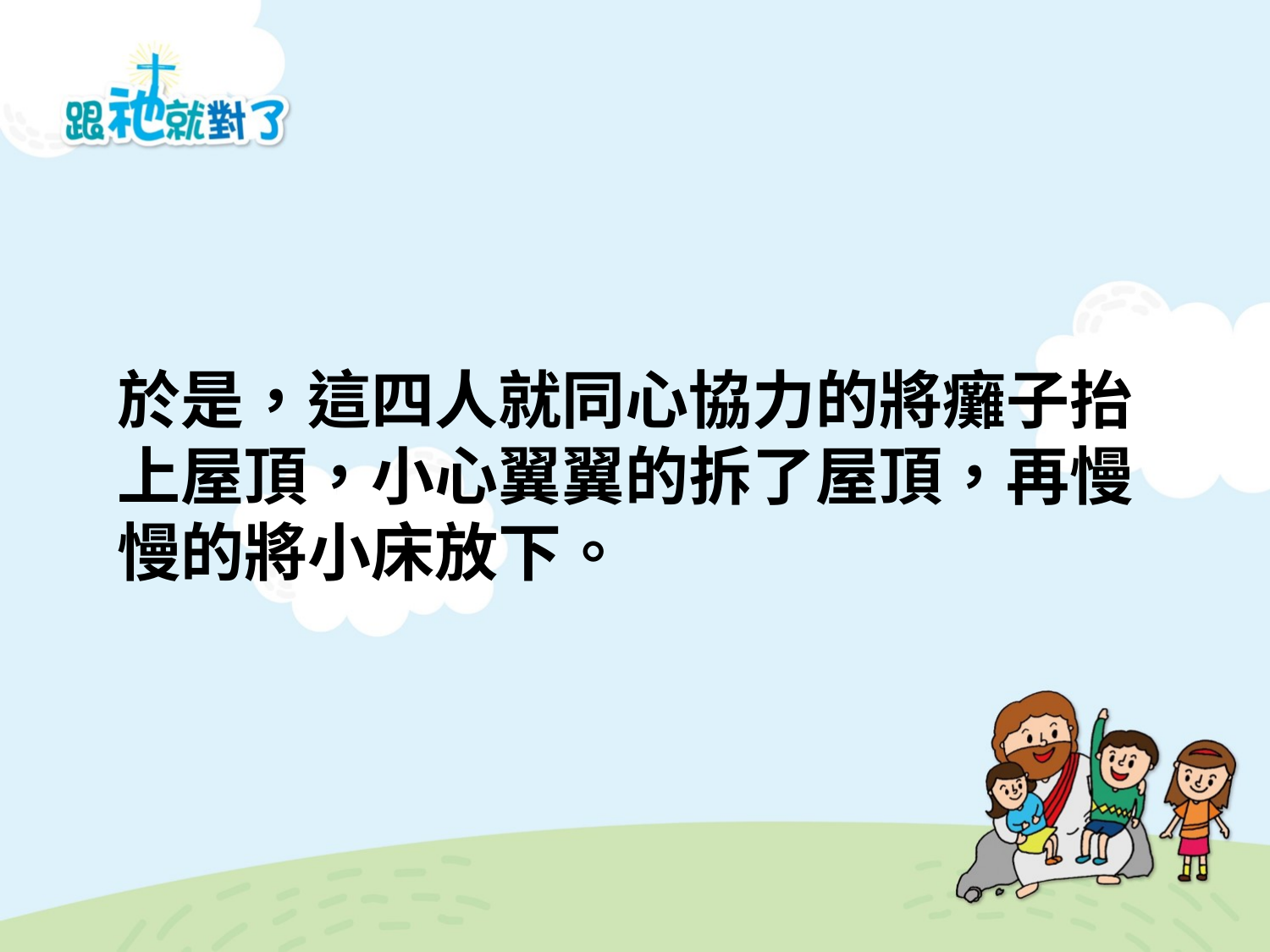

於是，這四人就同心協力的將癱子抬上屋頂，小心翼翼的拆了屋頂，再慢慢的將小床放下。